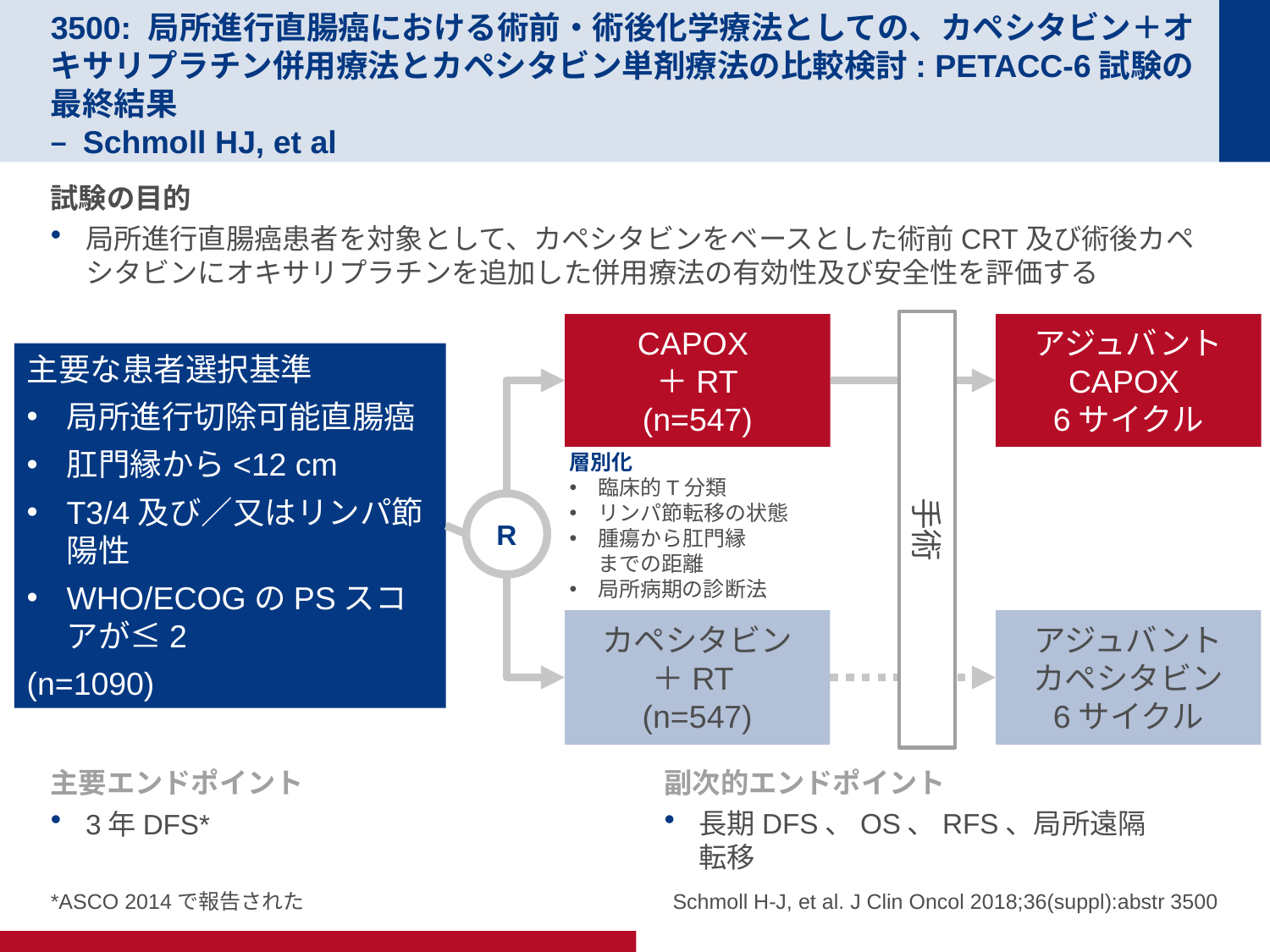

# 3500: 局所進行直腸癌における術前・術後化学療法としての、カペシタビン＋オキサリプラチン併用療法とカペシタビン単剤療法の比較検討: PETACC-6試験の最終結果 – Schmoll HJ, et al
試験の目的
局所進行直腸癌患者を対象として、カペシタビンをベースとした術前CRT及び術後カペシタビンにオキサリプラチンを追加した併用療法の有効性及び安全性を評価する
CAPOX
＋RT
(n=547)
アジュバント
CAPOX
6サイクル
主要な患者選択基準
局所進行切除可能直腸癌
肛門縁から<12 cm
T3/4及び／又はリンパ節陽性
WHO/ECOGのPSスコアが≤2
(n=1090)
層別化
臨床的T分類
リンパ節転移の状態
腫瘍から肛門縁
までの距離
局所病期の診断法
R
手術
カペシタビン
＋RT
(n=547)
アジュバント
カペシタビン
6サイクル
主要エンドポイント
3年DFS*

副次的エンドポイント
長期DFS、OS、RFS、局所遠隔転移
*ASCO 2014で報告された
Schmoll H-J, et al. J Clin Oncol 2018;36(suppl):abstr 3500